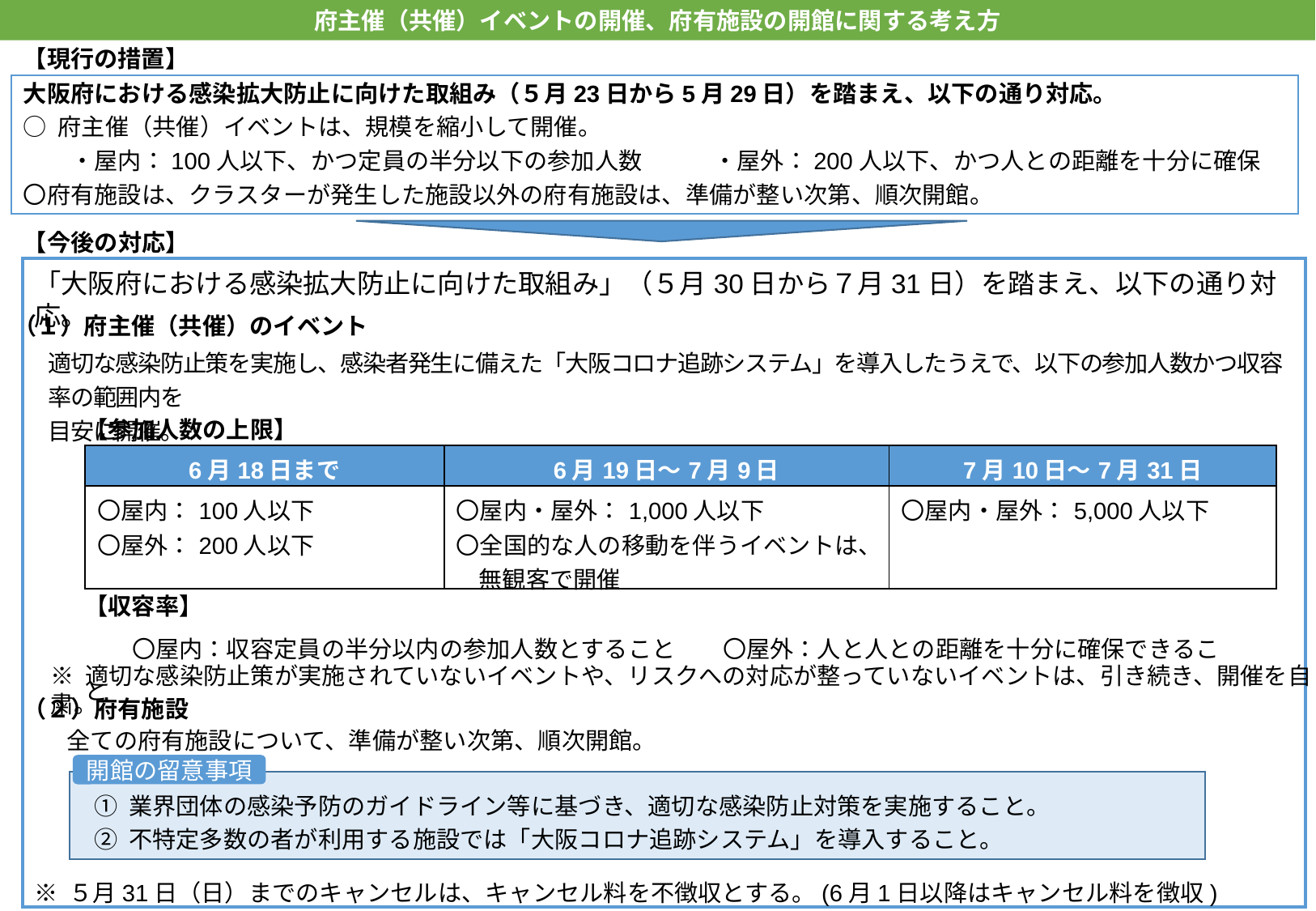

府主催（共催）イベントの開催、府有施設の開館に関する考え方
【現行の措置】
大阪府における感染拡大防止に向けた取組み（５月23日から5月29日）を踏まえ、以下の通り対応。
○ 府主催（共催）イベントは、規模を縮小して開催。
　　・屋内：100人以下、かつ定員の半分以下の参加人数　　　・屋外：200人以下、かつ人との距離を十分に確保
〇府有施設は、クラスターが発生した施設以外の府有施設は、準備が整い次第、順次開館。

【今後の対応】

「大阪府における感染拡大防止に向けた取組み」（５月30日から７月31日）を踏まえ、以下の通り対応。
（１）府主催（共催）のイベント
適切な感染防止策を実施し、感染者発生に備えた「大阪コロナ追跡システム」を導入したうえで、以下の参加人数かつ収容率の範囲内を
目安に開催。
【参加人数の上限】
| 6月18日まで | 6月19日～7月9日 | 7月10日～7月31日 |
| --- | --- | --- |
| 〇屋内：100人以下 〇屋外：200人以下 | 〇屋内・屋外：1,000人以下 〇全国的な人の移動を伴うイベントは、 無観客で開催 | 〇屋内・屋外：5,000人以下 |
【収容率】
　　〇屋内：収容定員の半分以内の参加人数とすること　　〇屋外：人と人との距離を十分に確保できること
※ 適切な感染防止策が実施されていないイベントや、リスクへの対応が整っていないイベントは、引き続き、開催を自粛。
（２）府有施設
 全ての府有施設について、準備が整い次第、順次開館。
開館の留意事項

① 業界団体の感染予防のガイドライン等に基づき、適切な感染防止対策を実施すること。
② 不特定多数の者が利用する施設では「大阪コロナ追跡システム」を導入すること。
※ ５月31日（日）までのキャンセルは、キャンセル料を不徴収とする。(6月1日以降はキャンセル料を徴収)